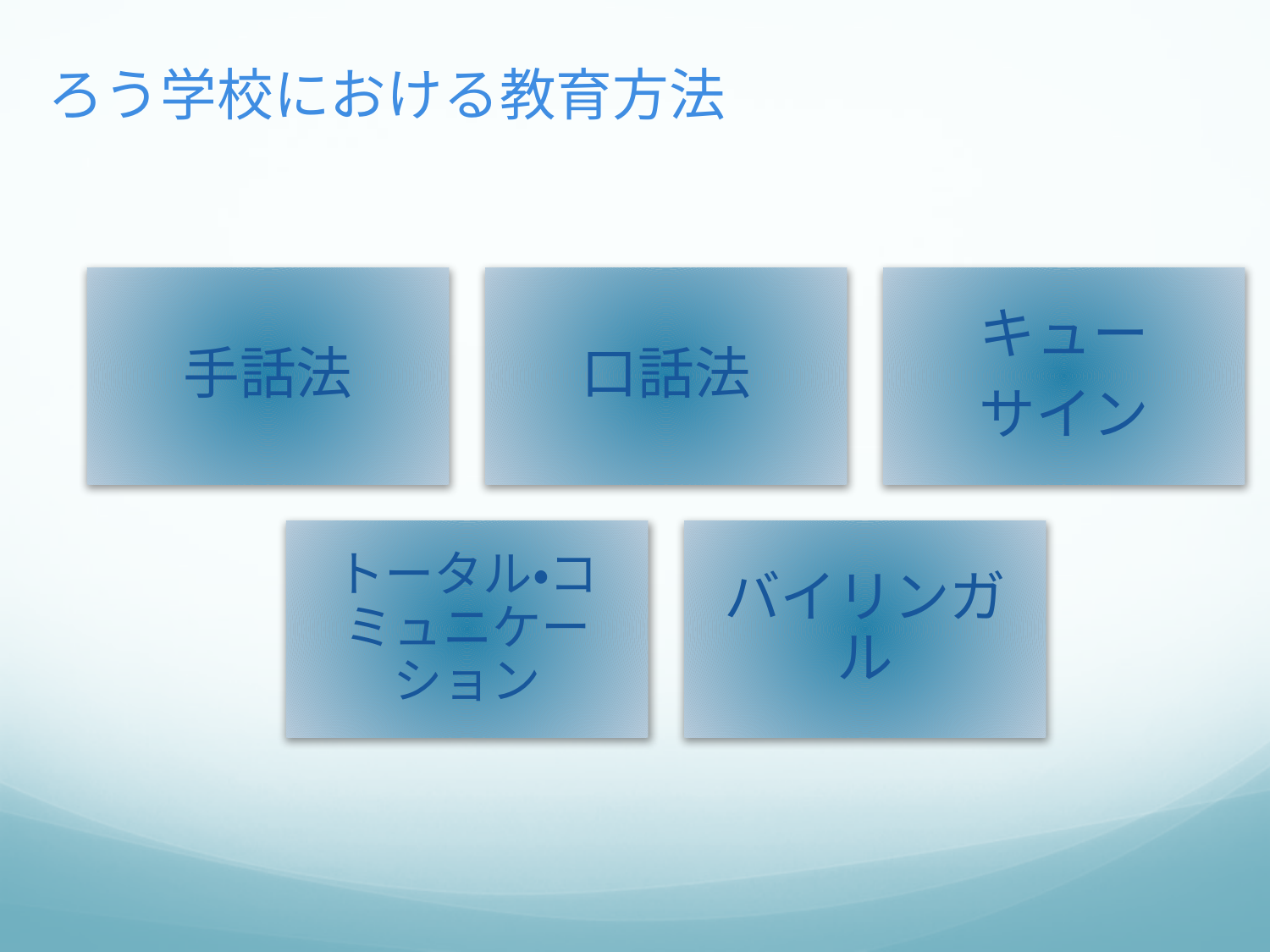

ろう学校における教育方法
手話法
口話法
キュー
サイン
トータル・コミュニケーション
バイリンガル